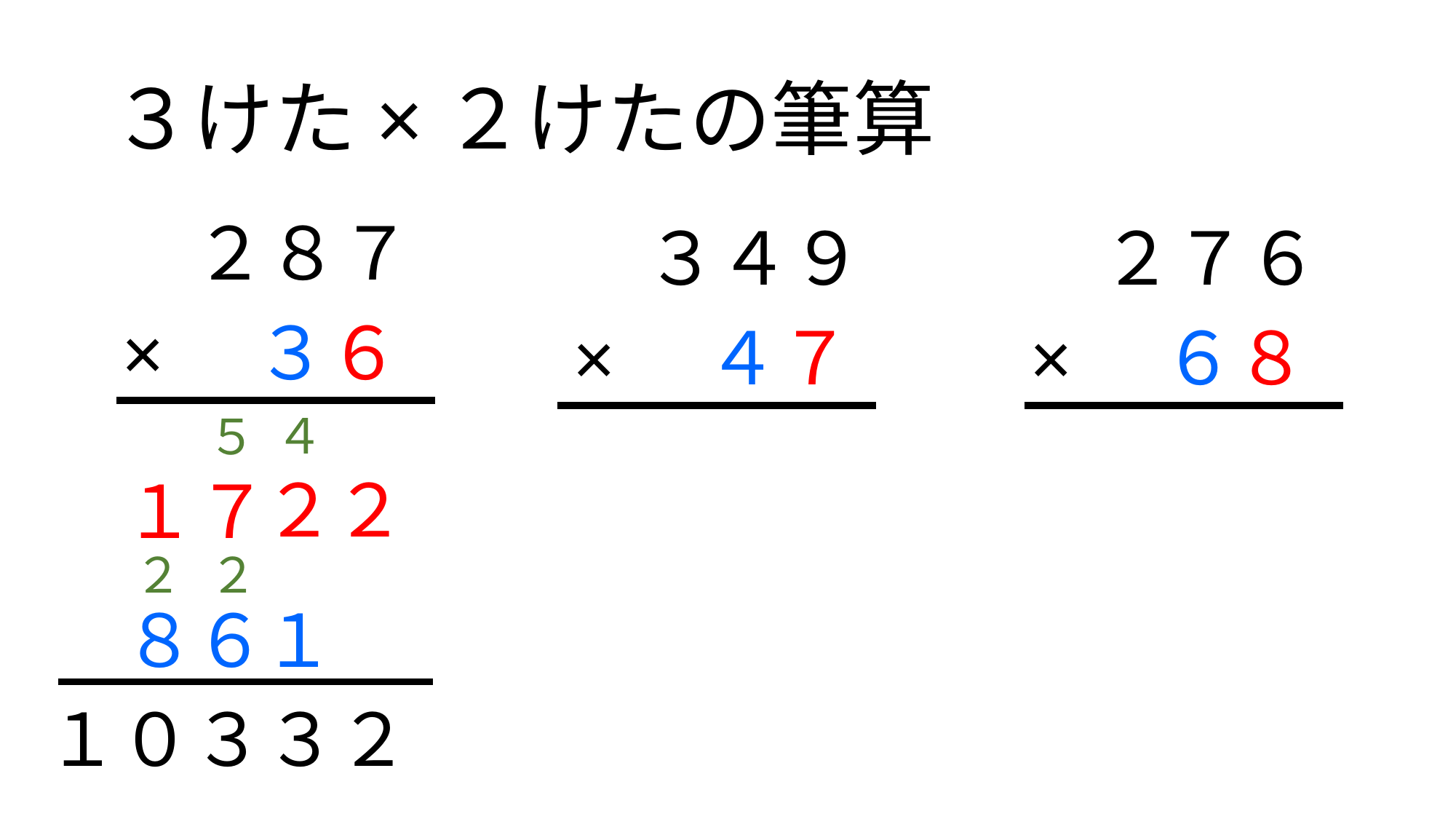

# ３けた×２けたの筆算
２８７
３４９
２７６
×　３６
×　４７
×　６８
４
５
２
２
１７
２
２
８
６
１
１０３３２